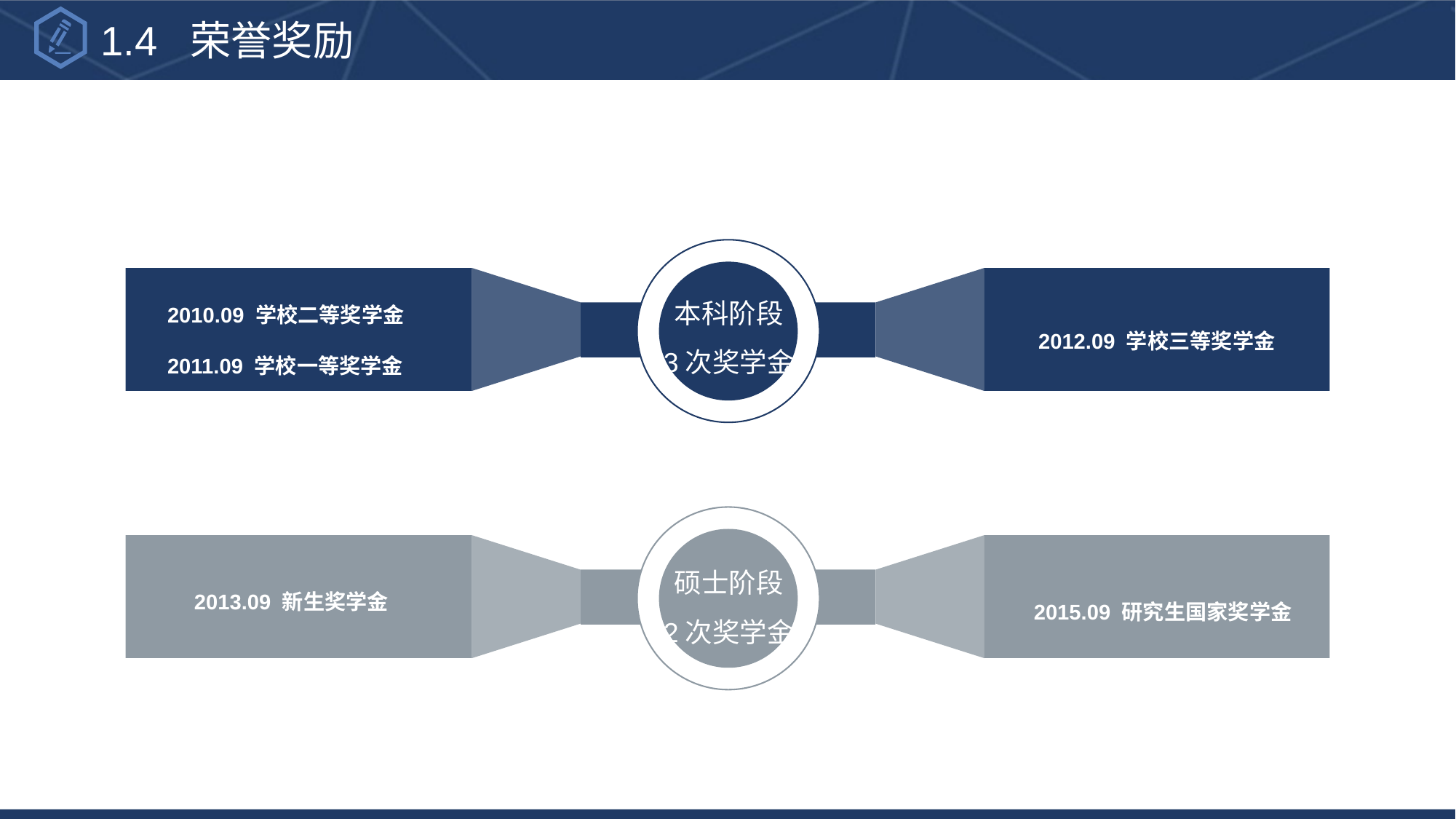

1.4  荣誉奖励

本科阶段
3次奖学金

2010.09 学校二等奖学金
2011.09 学校一等奖学金
2012.09 学校三等奖学金

硕士阶段
2次奖学金

2013.09 新生奖学金
   2015.09 研究生国家奖学金